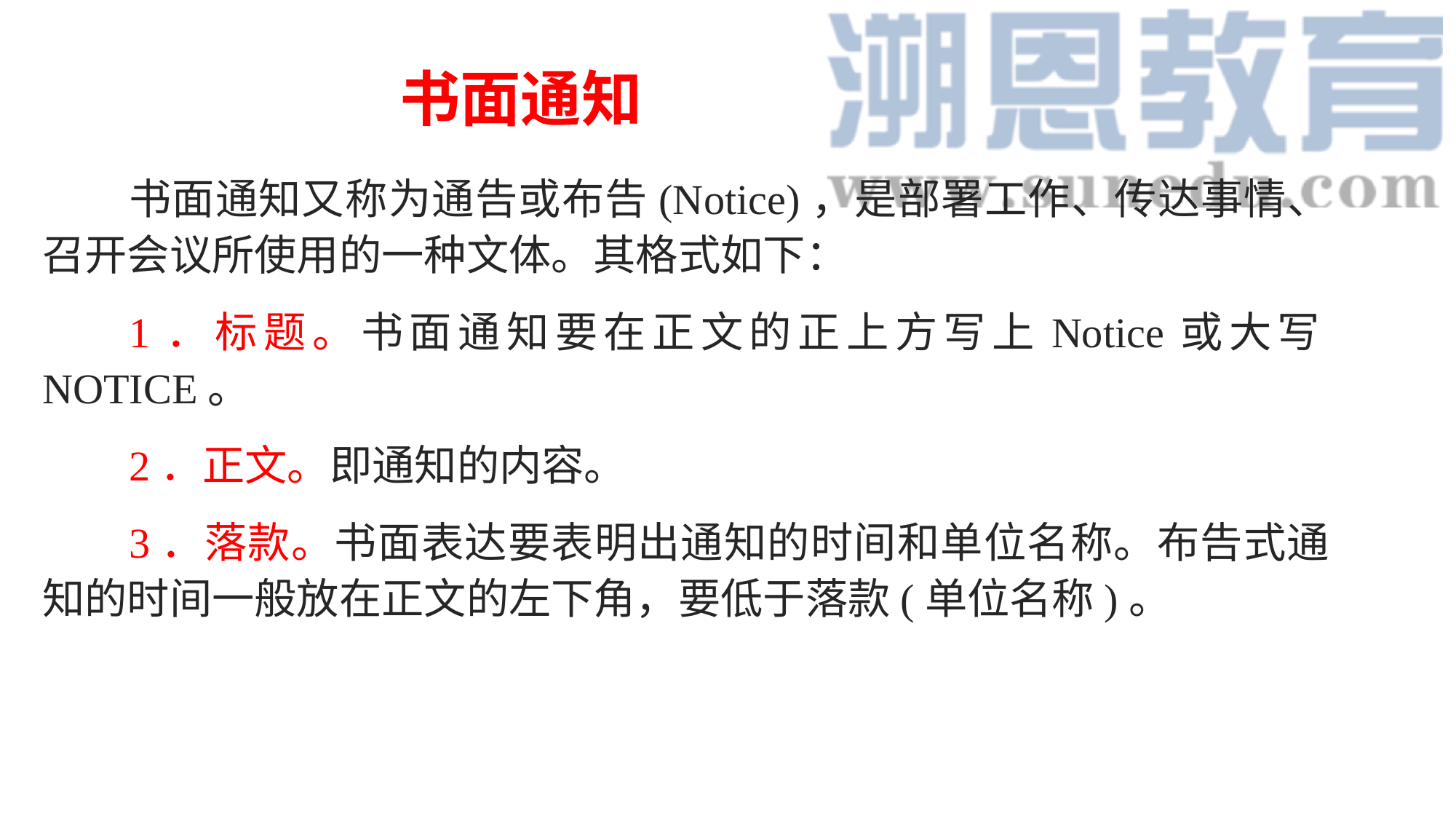

书面通知
书面通知又称为通告或布告(Notice)，是部署工作、传达事情、召开会议所使用的一种文体。其格式如下：
1．标题。书面通知要在正文的正上方写上Notice或大写NOTICE。
2．正文。即通知的内容。
3．落款。书面表达要表明出通知的时间和单位名称。布告式通知的时间一般放在正文的左下角，要低于落款(单位名称)。